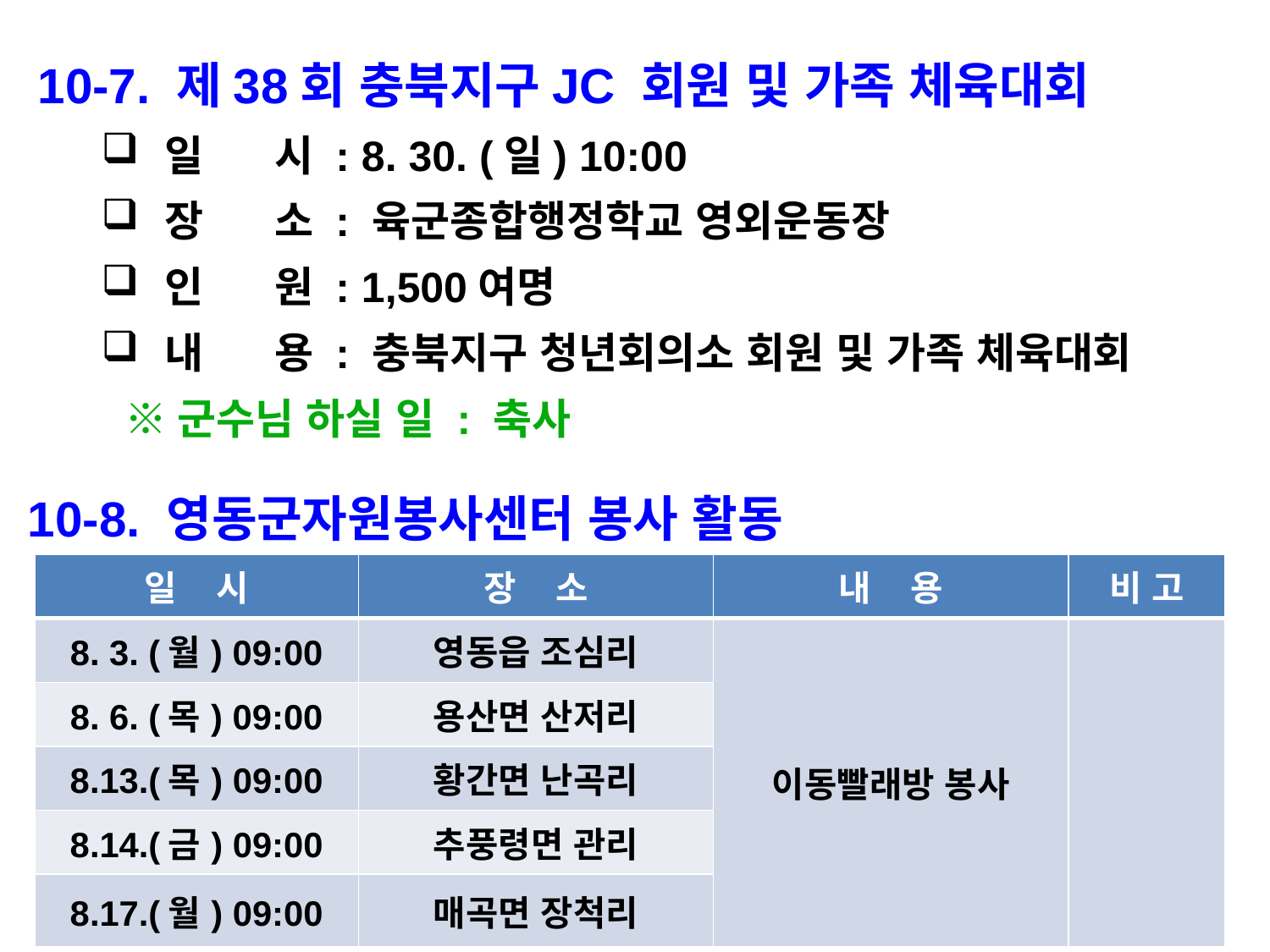

10-7. 제38회 충북지구JC 회원 및 가족 체육대회
일      시 : 8. 30. (일) 10:00
장      소 : 육군종합행정학교 영외운동장
인      원 : 1,500여명
내      용 : 충북지구 청년회의소 회원 및 가족 체육대회
  ※군수님 하실 일 : 축사
10-8. 영동군자원봉사센터 봉사 활동

| 일 시 | 장 소 | 내 용 | 비 고 |
| --- | --- | --- | --- |
| 8. 3. (월) 09:00 | 영동읍 조심리 | 이동빨래방 봉사 |  |
| 8. 6. (목) 09:00 | 용산면 산저리 |  |  |
| 8.13.(목) 09:00 | 황간면 난곡리 |  |  |
| 8.14.(금) 09:00 | 추풍령면 관리 |  |  |
| 8.17.(월) 09:00 | 매곡면 장척리 |  |  |